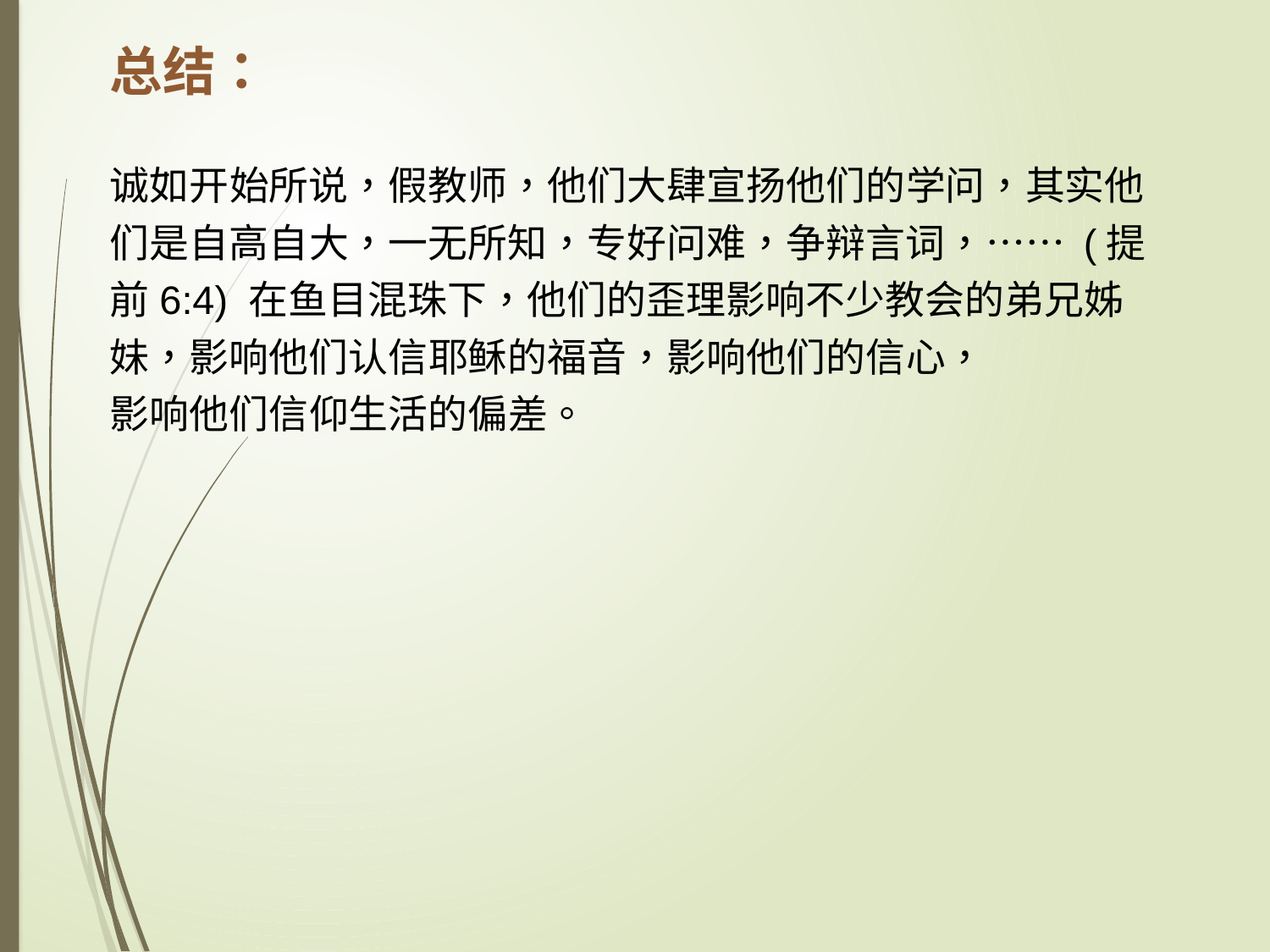

总结：‪
诚如开始所说，假教师，他们大肆宣扬他们的学问，其实他们是自高自大，一无所知，专好问难，争辩言词，…… (提前6:4) 在鱼目混珠下，他们的歪理影响不少教会的弟兄姊妹，影响他们认信耶稣的福音，影响他们的信心，
影响他们信仰生活的偏差。